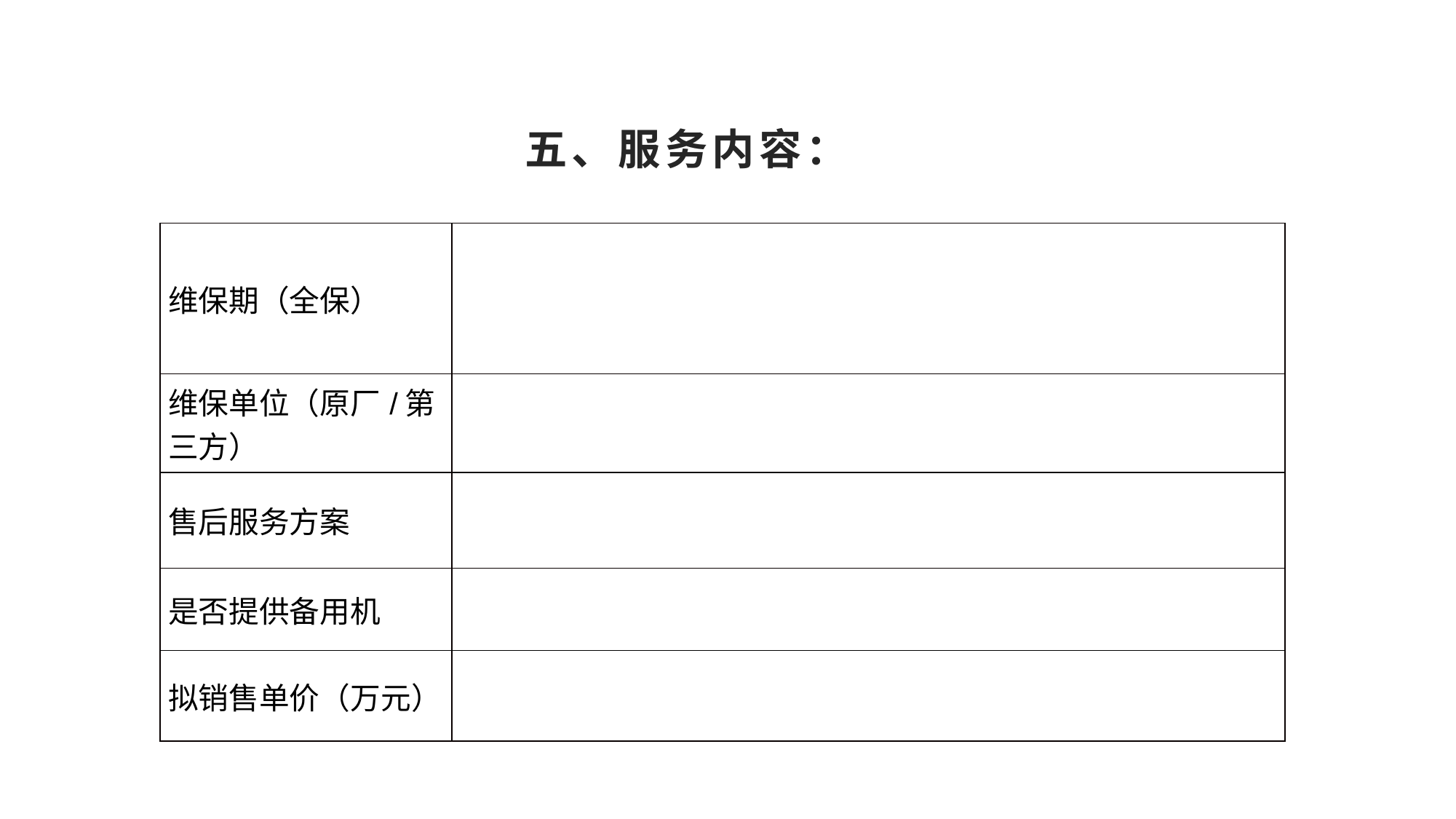

五、服务内容：
| 维保期（全保） |  |
| --- | --- |
| 维保单位（原厂/第三方） |  |
| 售后服务方案 |  |
| 是否提供备用机 |  |
| 拟销售单价（万元） |  |